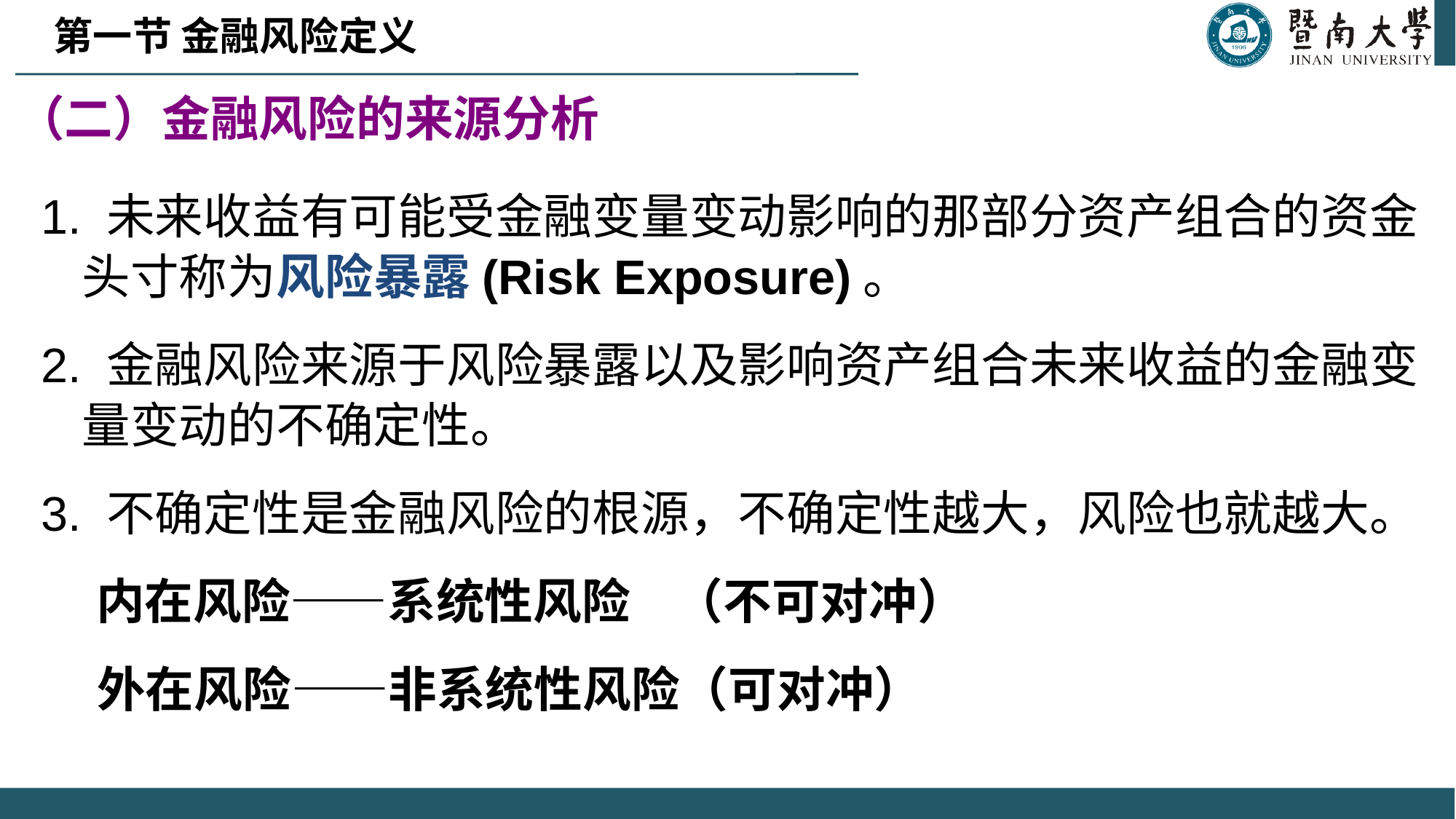

第一节 金融风险定义
# （二）金融风险的来源分析
1. 未来收益有可能受金融变量变动影响的那部分资产组合的资金头寸称为风险暴露(Risk Exposure)。
2. 金融风险来源于风险暴露以及影响资产组合未来收益的金融变量变动的不确定性。
3. 不确定性是金融风险的根源，不确定性越大，风险也就越大。
    内在风险——系统性风险    （不可对冲）
    外在风险——非系统性风险（可对冲）